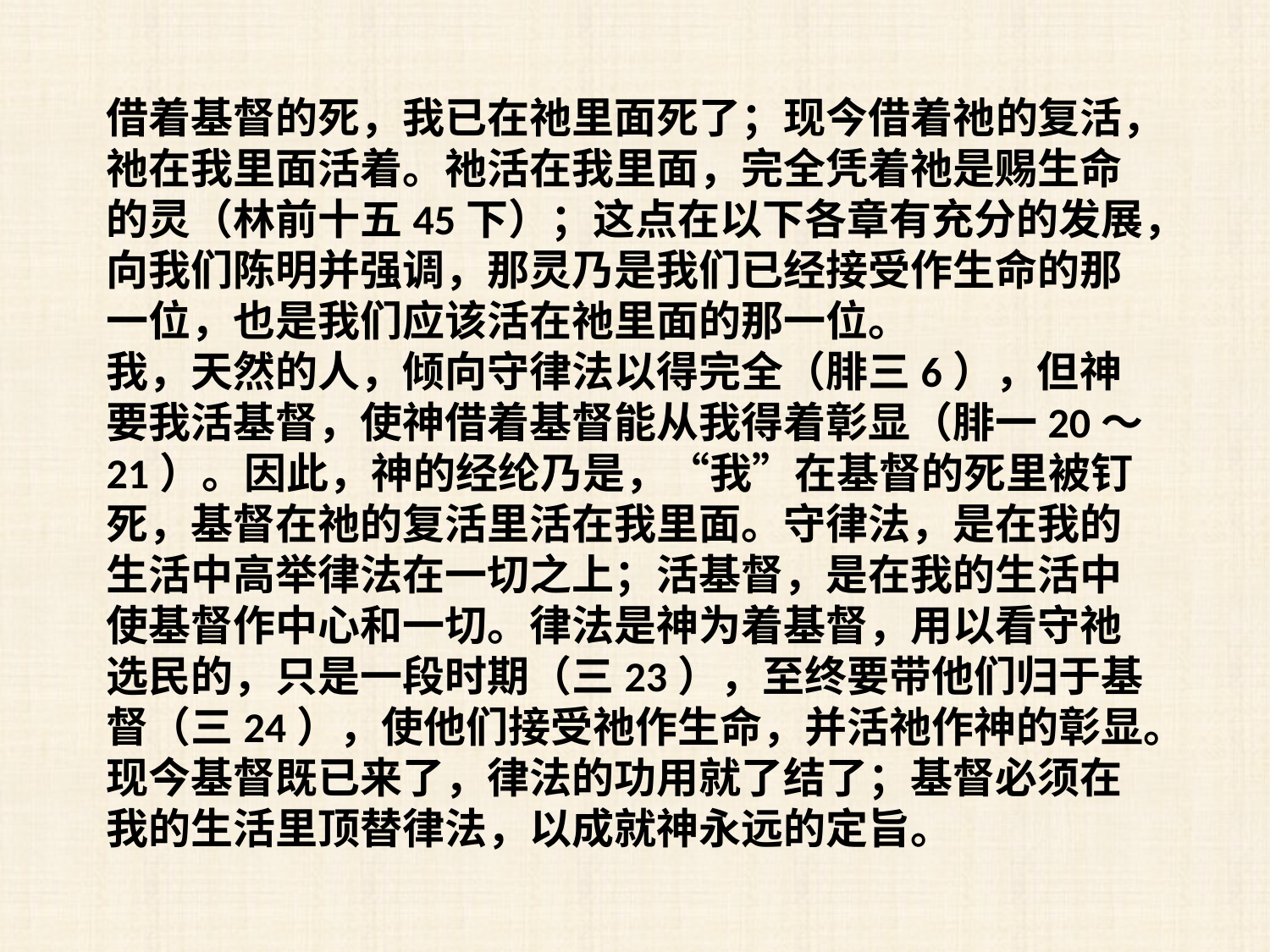

借着基督的死，我已在祂里面死了；现今借着祂的复活，祂在我里面活着。祂活在我里面，完全凭着祂是赐生命的灵（林前十五45下）；这点在以下各章有充分的发展，向我们陈明并强调，那灵乃是我们已经接受作生命的那一位，也是我们应该活在祂里面的那一位。
我，天然的人，倾向守律法以得完全（腓三6），但神要我活基督，使神借着基督能从我得着彰显（腓一20～21）。因此，神的经纶乃是，“我”在基督的死里被钉死，基督在祂的复活里活在我里面。守律法，是在我的生活中高举律法在一切之上；活基督，是在我的生活中使基督作中心和一切。律法是神为着基督，用以看守祂选民的，只是一段时期（三23），至终要带他们归于基督（三24），使他们接受祂作生命，并活祂作神的彰显。现今基督既已来了，律法的功用就了结了；基督必须在我的生活里顶替律法，以成就神永远的定旨。